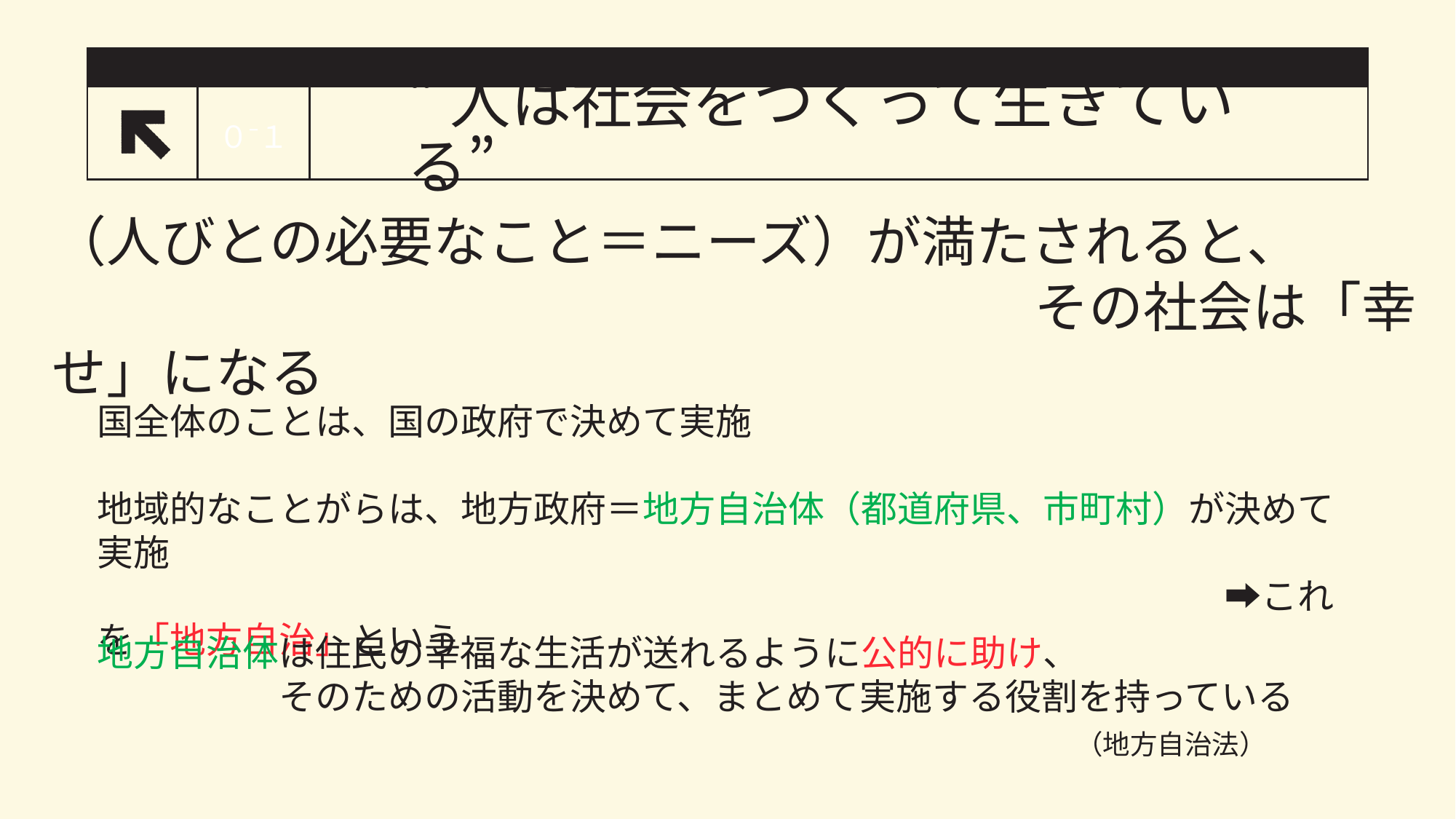

# “人は社会をつくって生きている”
０⁻１

（人びとの必要なこと＝ニーズ）が満たされると、
　　　　　　　　　　　　　　　　　　その社会は「幸せ」になる
国全体のことは、国の政府で決めて実施

地域的なことがらは、地方政府＝地方自治体（都道府県、市町村）が決めて実施
　　　　　　　　　　　　　　　　　　　　　　　　　　　　　　　➡これを「地方自治」という
地方自治体は住民の幸福な生活が送れるように公的に助け、
　　　　　そのための活動を決めて、まとめて実施する役割を持っている
（地方自治法）